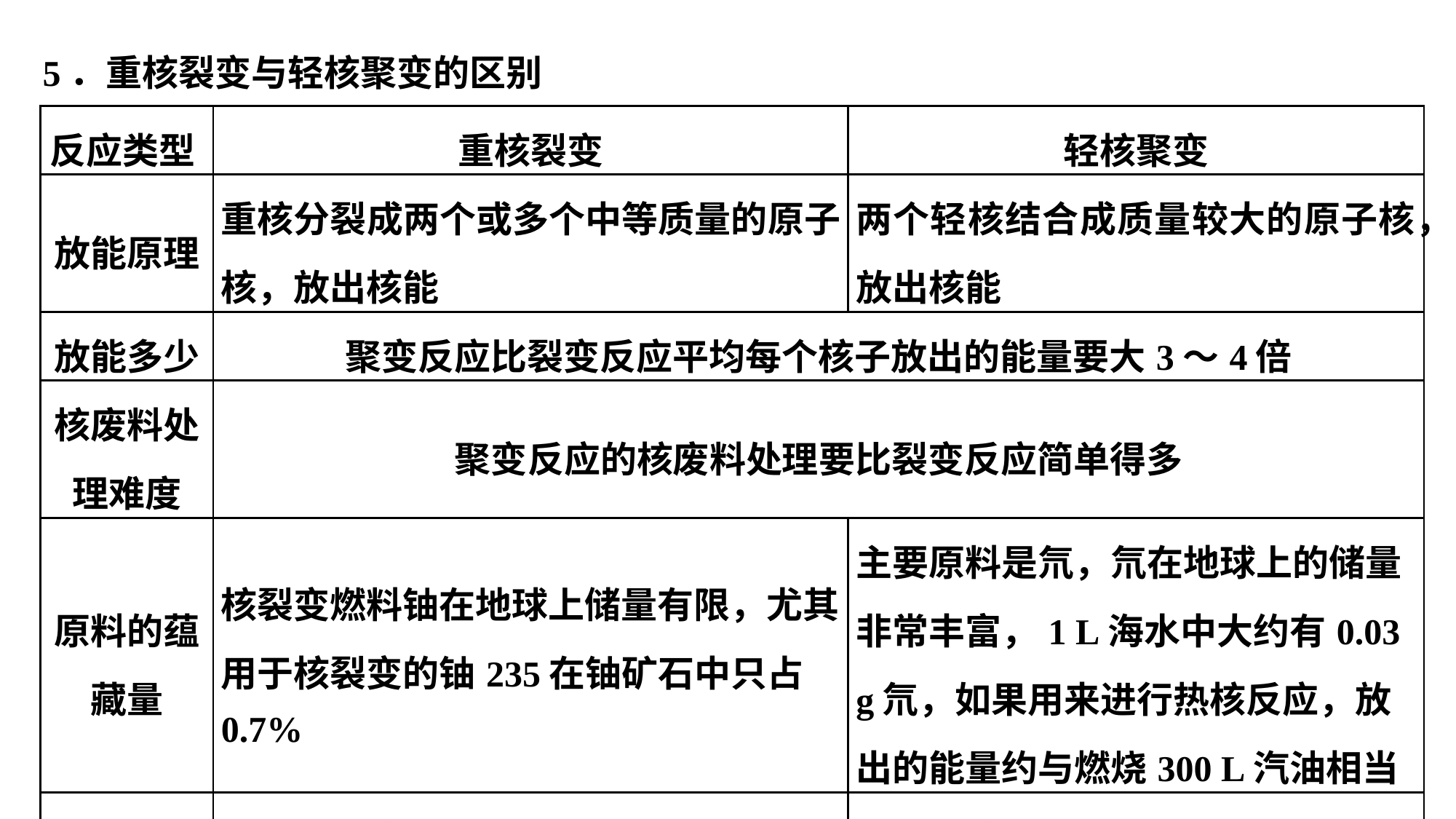

5．重核裂变与轻核聚变的区别

| 反应类型 | 重核裂变 | 轻核聚变 |
| --- | --- | --- |
| 放能原理 | 重核分裂成两个或多个中等质量的原子核，放出核能 | 两个轻核结合成质量较大的原子核，放出核能 |
| 放能多少 | 聚变反应比裂变反应平均每个核子放出的能量要大3～4倍 |  |
| 核废料处理难度 | 聚变反应的核废料处理要比裂变反应简单得多 |  |
| 原料的蕴藏量 | 核裂变燃料铀在地球上储量有限，尤其用于核裂变的铀235在铀矿石中只占0.7% | 主要原料是氘，氘在地球上的储量非常丰富，1 L海水中大约有0.03 g氘，如果用来进行热核反应，放出的能量约与燃烧300 L汽油相当 |
| 可控性 | 速度比较容易进行人工控制，现在的核电站都是用核裂变反应释放核能 | 目前，除氢弹以外，人们还不能控制它 |